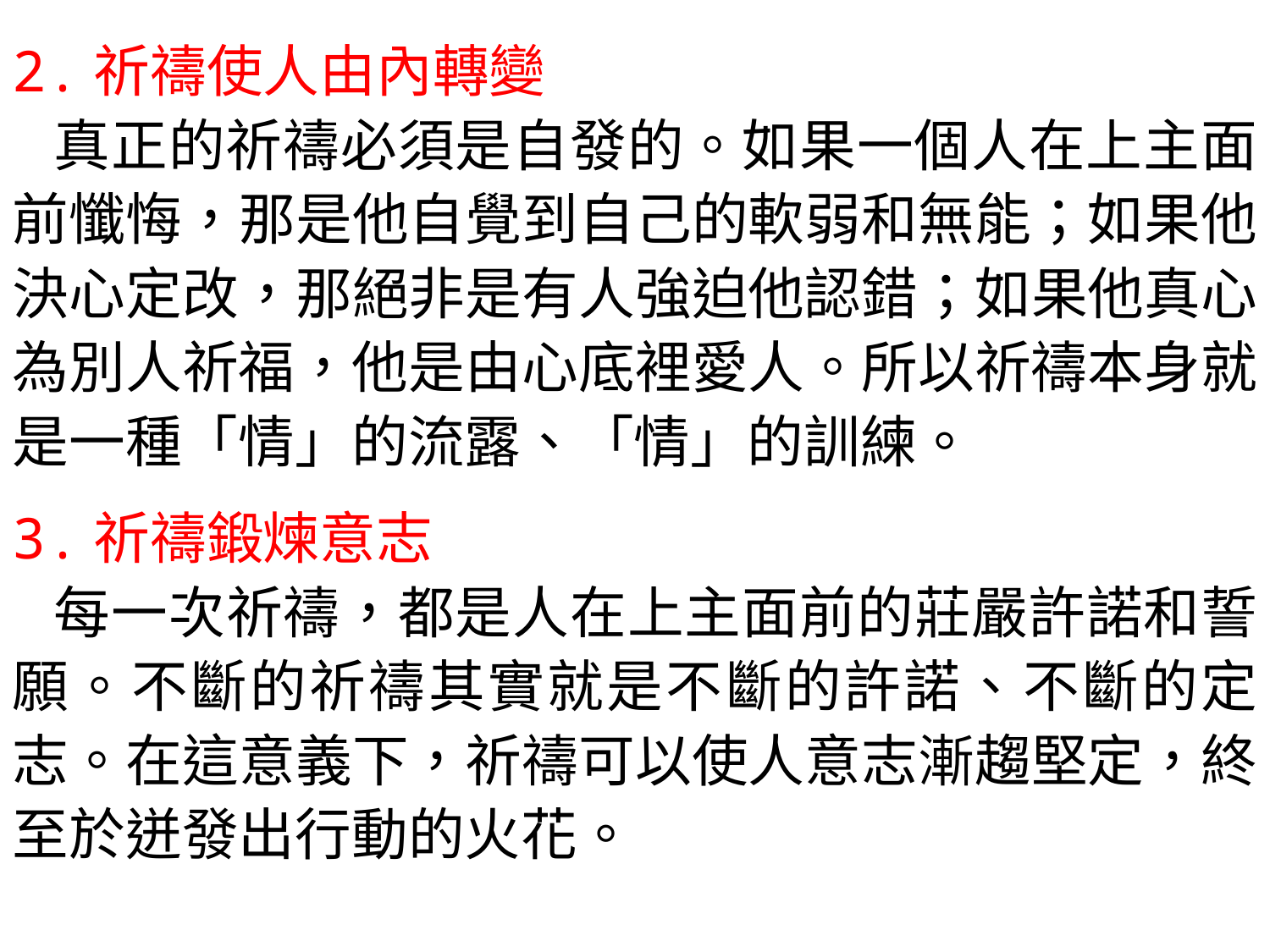

2.祈禱使人由內轉變
  真正的祈禱必須是自發的。如果一個人在上主面前懺悔，那是他自覺到自己的軟弱和無能；如果他決心定改，那絕非是有人強迫他認錯；如果他真心為別人祈福，他是由心底裡愛人。所以祈禱本身就是一種「情」的流露、「情」的訓練。
3.祈禱鍛煉意志
  每一次祈禱，都是人在上主面前的莊嚴許諾和誓願。不斷的祈禱其實就是不斷的許諾、不斷的定志。在這意義下，祈禱可以使人意志漸趨堅定，終至於迸發出行動的火花。